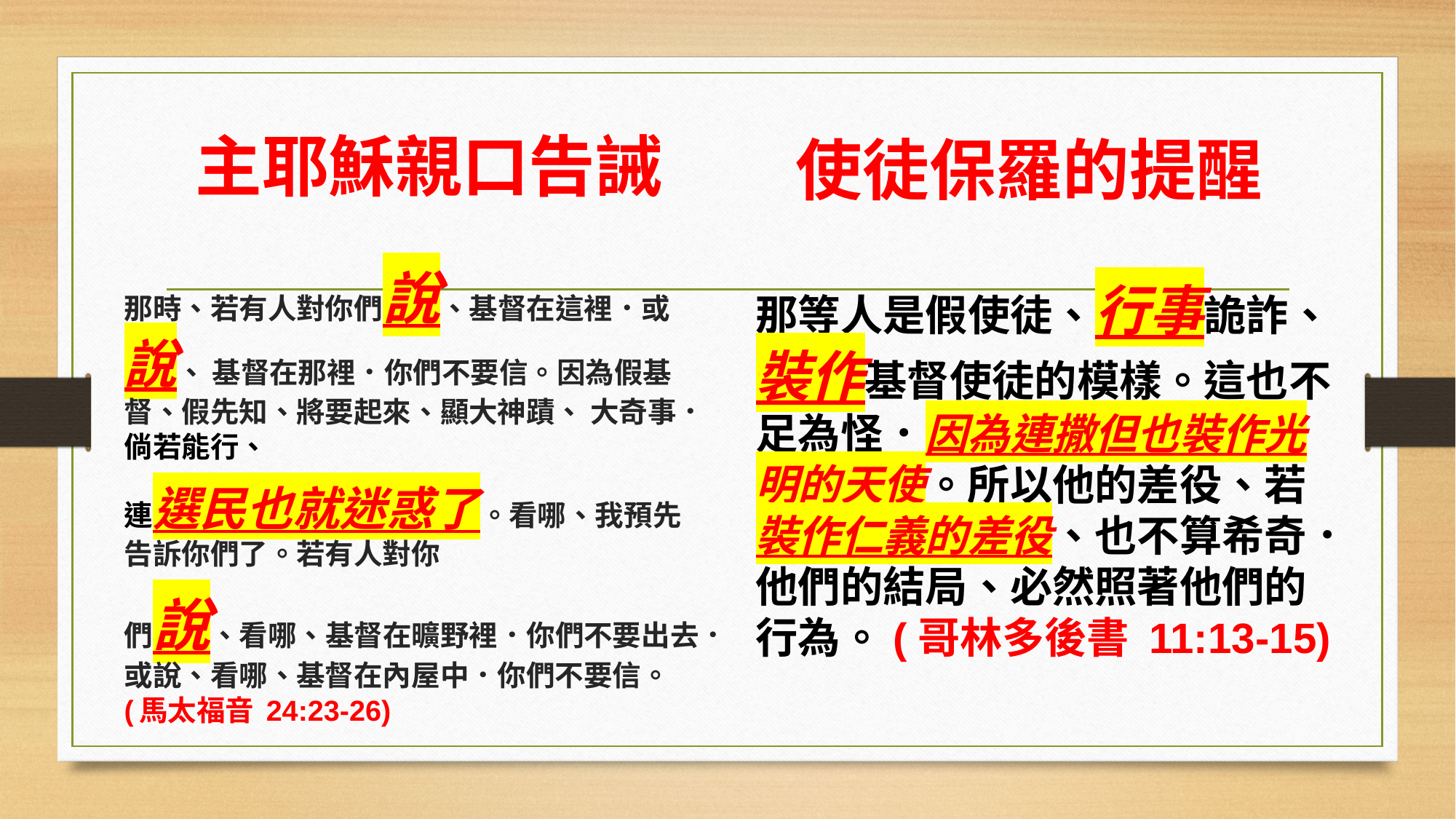

# 主耶穌親口告誡
使徒保羅的提醒
那時、若有人對你們說、基督在這裡．或說、 基督在那裡．你們不要信。因為假基督、假先知、將要起來、顯大神蹟、 大奇事．倘若能行、
連選民也就迷惑了。看哪、我預先告訴你們了。若有人對你
們說、看哪、基督在曠野裡．你們不要出去．或說、看哪、基督在內屋中．你們不要信。(馬太福音 24:23-26)
那等人是假使徒、行事詭詐、裝作基督使徒的模樣。這也不足為怪．因為連撒但也裝作光 明的天使。所以他的差役、若 裝作仁義的差役、也不算希奇．他們的結局、必然照著他們的行為。(哥林多後書 11:13-15)